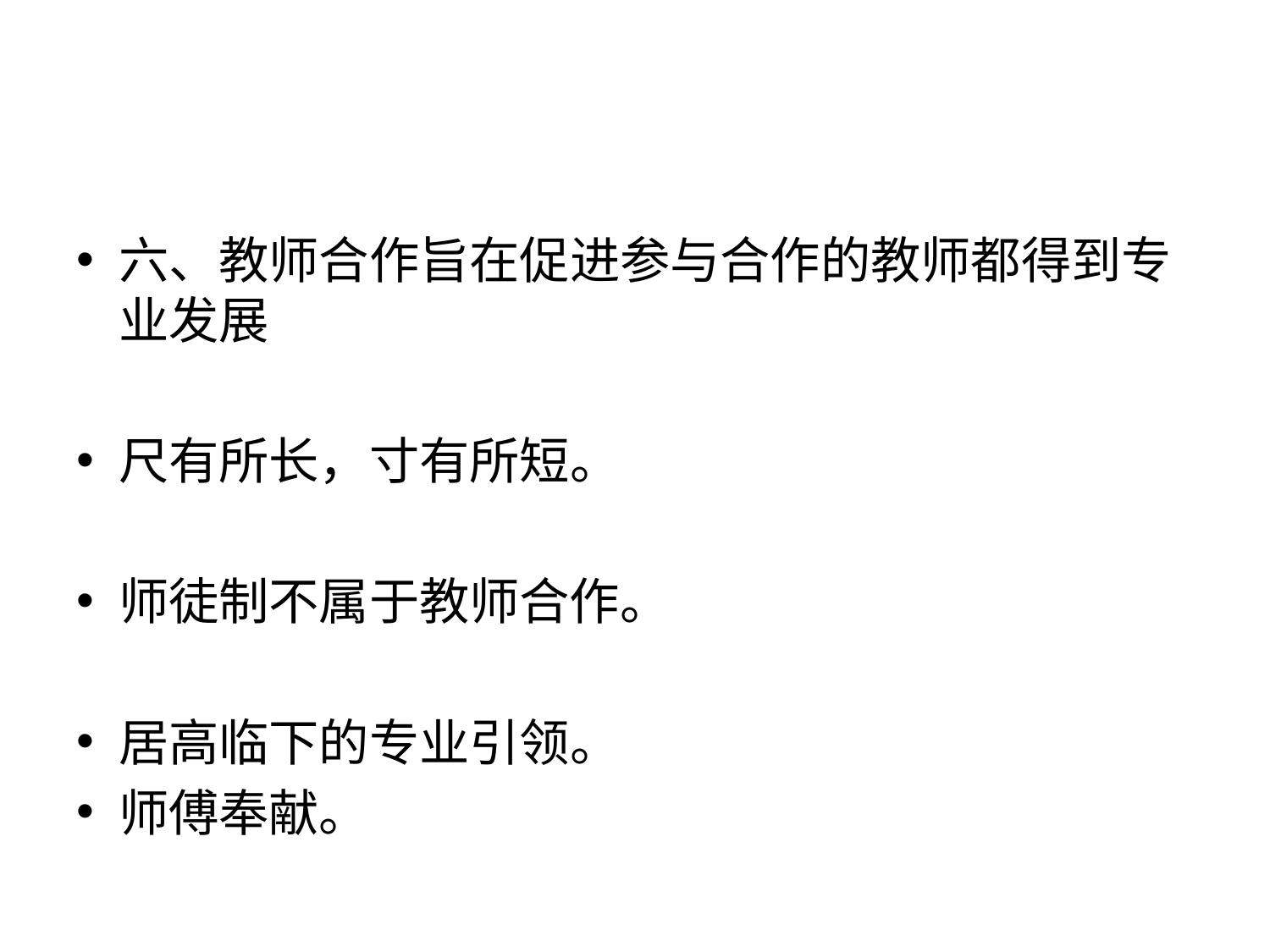

#
六、教师合作旨在促进参与合作的教师都得到专业发展

尺有所长，寸有所短。

师徒制不属于教师合作。

居高临下的专业引领。
师傅奉献。